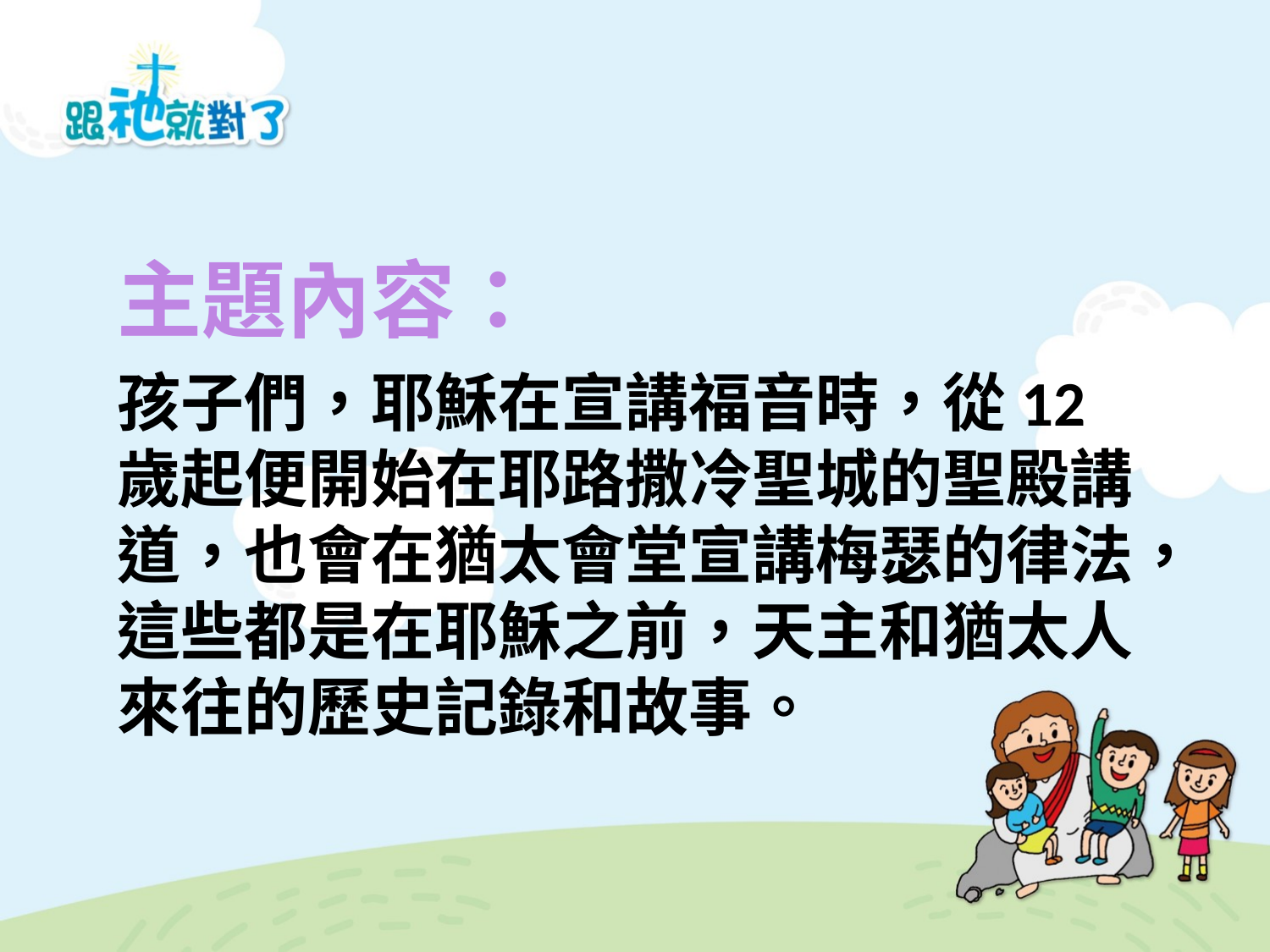

主題內容：
孩子們，耶穌在宣講福音時，從12歲起便開始在耶路撒冷聖城的聖殿講道，也會在猶太會堂宣講梅瑟的律法，這些都是在耶穌之前，天主和猶太人來往的歷史記錄和故事。